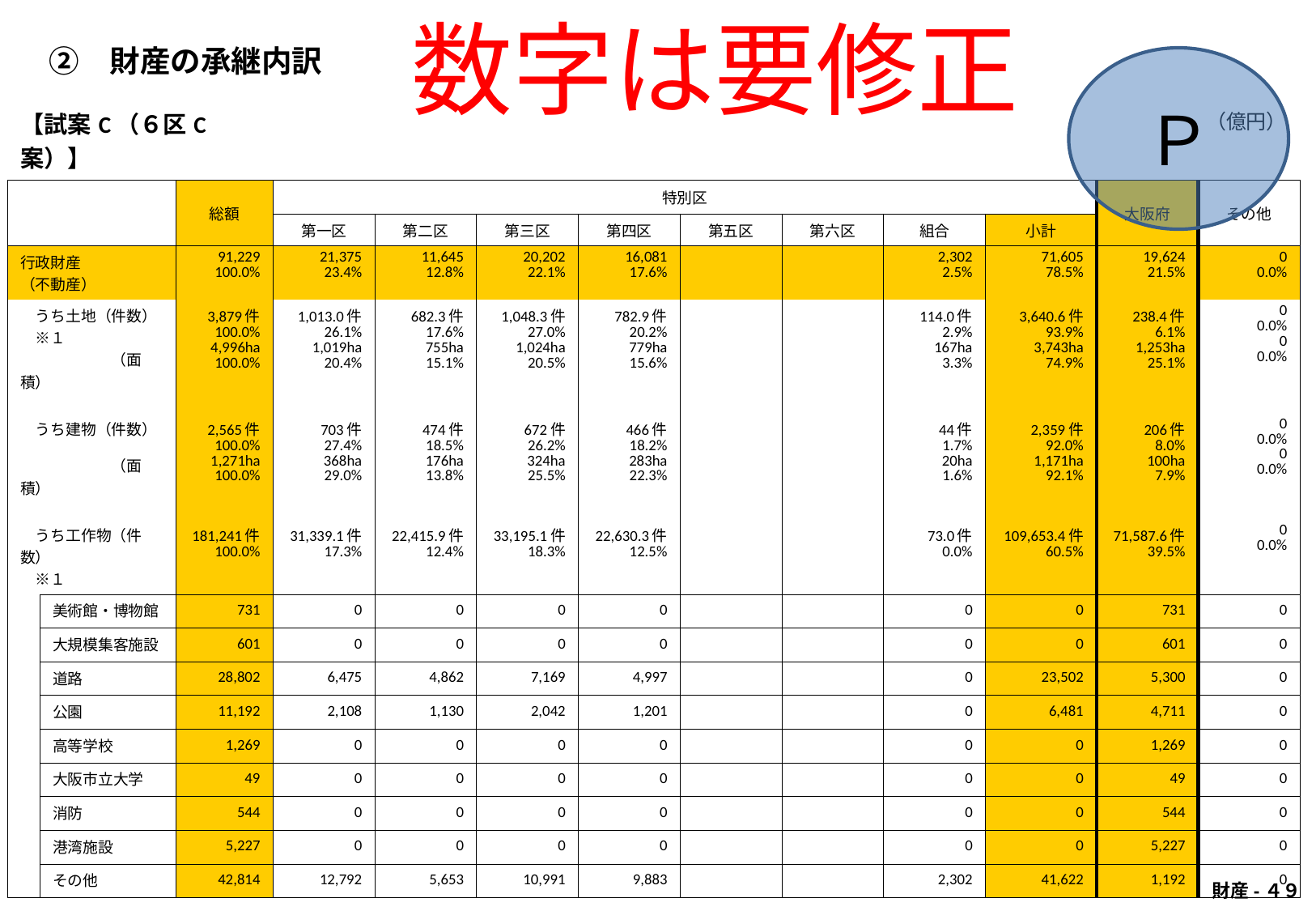

数字は要修正
Ｐ
　 ②　財産の承継内訳
| 【試案C（６区C案）】 |  |  |  |  |  |  |  |  |  | （億円） |  |  |
| --- | --- | --- | --- | --- | --- | --- | --- | --- | --- | --- | --- | --- |
|  |  | 総額 | 特別区 |  |  |  |  |  |  |  | 大阪府 | その他 |
|  |  |  | 第一区 | 第二区 | 第三区 | 第四区 | 第五区 | 第六区 | 組合 | 小計 |  |  |
| 行政財産 （不動産） |  | 91,229 100.0% | 21,375 23.4% | 11,645 12.8% | 20,202 22.1% | 16,081 17.6% |  |  | 2,302 2.5% | 71,605 78.5% | 19,624 21.5% | 0 0.0% |
| うち土地（件数） 　※１ 　　　　　　（面積） |  | 3,879件 100.0% 4,996ha 100.0% | 1,013.0件 26.1% 1,019ha 20.4% | 682.3件 17.6% 755ha 15.1% | 1,048.3件 27.0% 1,024ha 20.5% | 782.9件 20.2% 779ha 15.6% |  |  | 114.0件 2.9% 167ha 3.3% | 3,640.6件 93.9% 3,743ha 74.9% | 238.4件 6.1% 1,253ha 25.1% | 0 0.0% 0 0.0% |
| うち建物（件数） 　　　　　　（面積） |  | 2,565件 100.0% 1,271ha 100.0% | 703件 27.4% 368ha 29.0% | 474件 18.5% 176ha 13.8% | 672件 26.2% 324ha 25.5% | 466件 18.2% 283ha 22.3% |  |  | 44件 1.7% 20ha 1.6% | 2,359件 92.0% 1,171ha 92.1% | 206件 8.0% 100ha 7.9% | 0 0.0% 0 0.0% |
| うち工作物（件数） 　※１ |  | 181,241件 100.0% | 31,339.1件 17.3% | 22,415.9件 12.4% | 33,195.1件 18.3% | 22,630.3件 12.5% |  |  | 73.0件 0.0% | 109,653.4件 60.5% | 71,587.6件 39.5% | 0 0.0% |
|  | 美術館・博物館 | 731 | 0 | 0 | 0 | 0 |  |  | 0 | 0 | 731 | 0 |
|  | 大規模集客施設 | 601 | 0 | 0 | 0 | 0 |  |  | 0 | 0 | 601 | 0 |
|  | 道路 | 28,802 | 6,475 | 4,862 | 7,169 | 4,997 |  |  | 0 | 23,502 | 5,300 | 0 |
|  | 公園 | 11,192 | 2,108 | 1,130 | 2,042 | 1,201 |  |  | 0 | 6,481 | 4,711 | 0 |
|  | 高等学校 | 1,269 | 0 | 0 | 0 | 0 |  |  | 0 | 0 | 1,269 | 0 |
|  | 大阪市立大学 | 49 | 0 | 0 | 0 | 0 |  |  | 0 | 0 | 49 | 0 |
|  | 消防 | 544 | 0 | 0 | 0 | 0 |  |  | 0 | 0 | 544 | 0 |
|  | 港湾施設 | 5,227 | 0 | 0 | 0 | 0 |  |  | 0 | 0 | 5,227 | 0 |
|  | その他 | 42,814 | 12,792 | 5,653 | 10,991 | 9,883 |  |  | 2,302 | 41,622 | 1,192 | 0 |
財産-４９